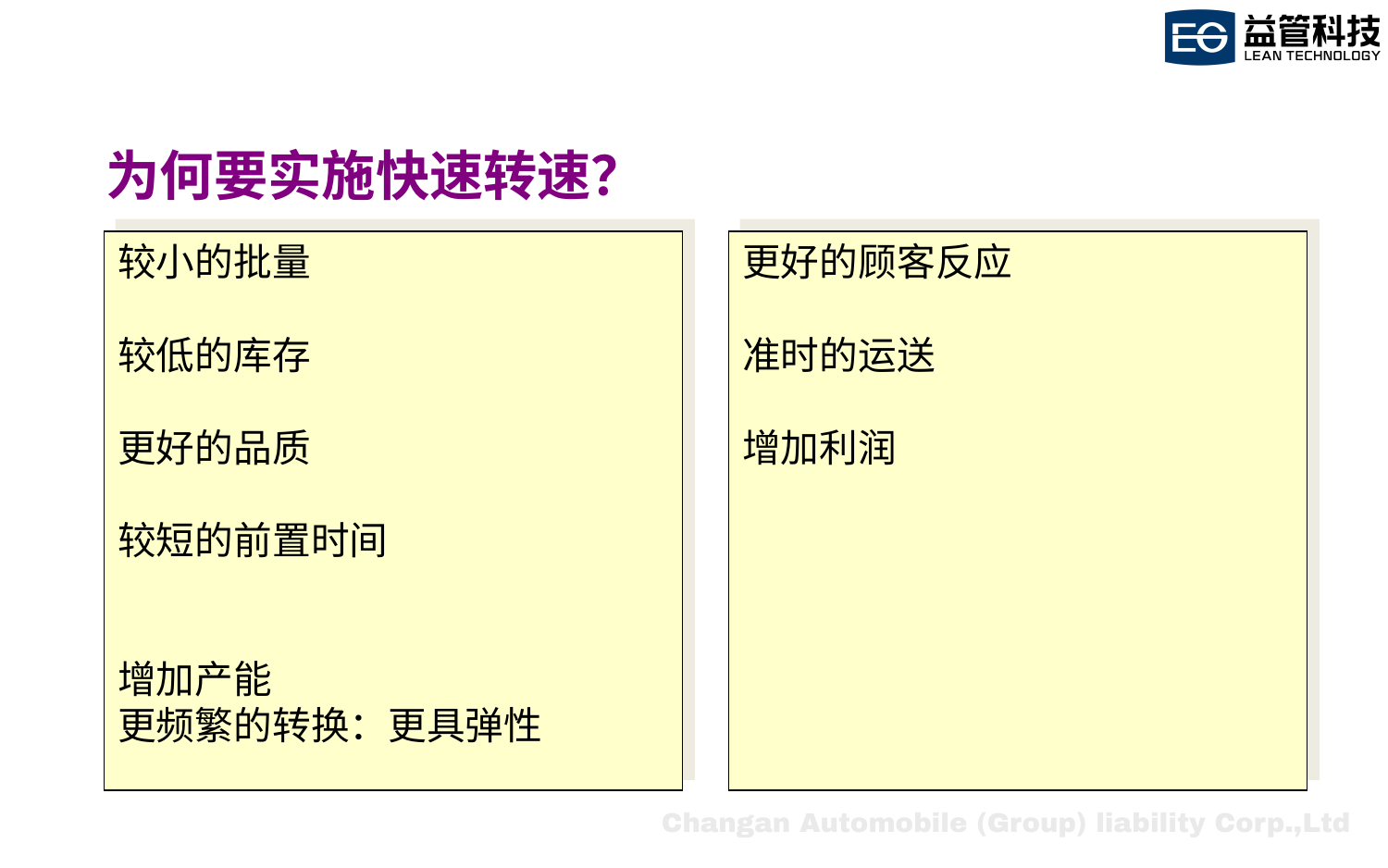

为何要实施快速转速？
较小的批量

较低的库存

更好的品质

较短的前置时间

增加产能
更频繁的转换：更具弹性
更好的顾客反应

准时的运送

增加利润

Changan Automobile (Group) liability Corp.,Ltd